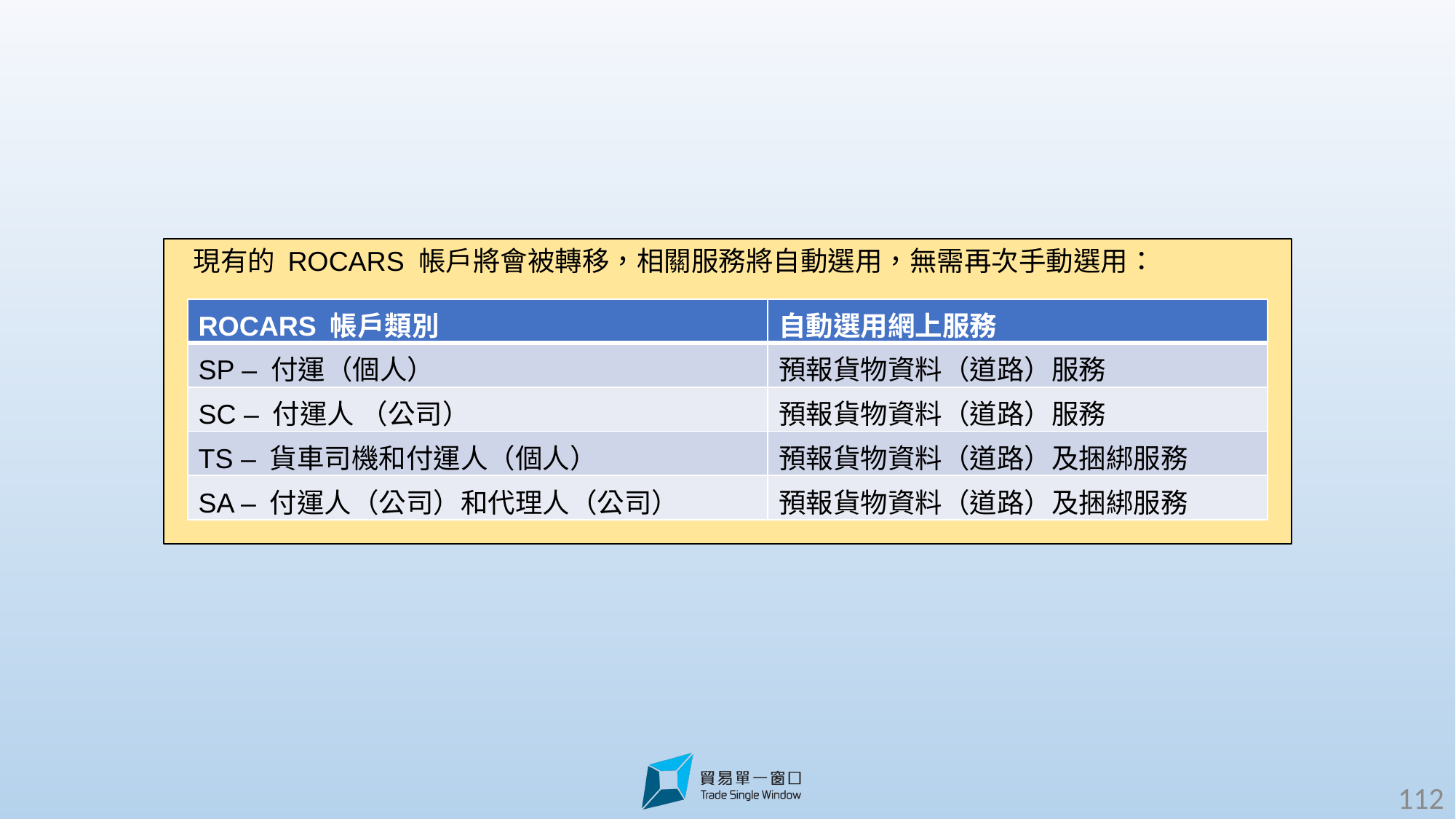

現有的 ROCARS 帳戶將會被轉移，相關服務將自動選用，無需再次手動選用：

| ROCARS 帳戶類別 | 自動選用網上服務 |
| --- | --- |
| SP – 付運（個人） | 預報貨物資料（道路）服務 |
| SC – 付運人 （公司） | 預報貨物資料（道路）服務 |
| TS – 貨車司機和付運人（個人） | 預報貨物資料（道路）及捆綁服務 |
| SA – 付運人（公司）和代理人（公司） | 預報貨物資料（道路）及捆綁服務 |
112